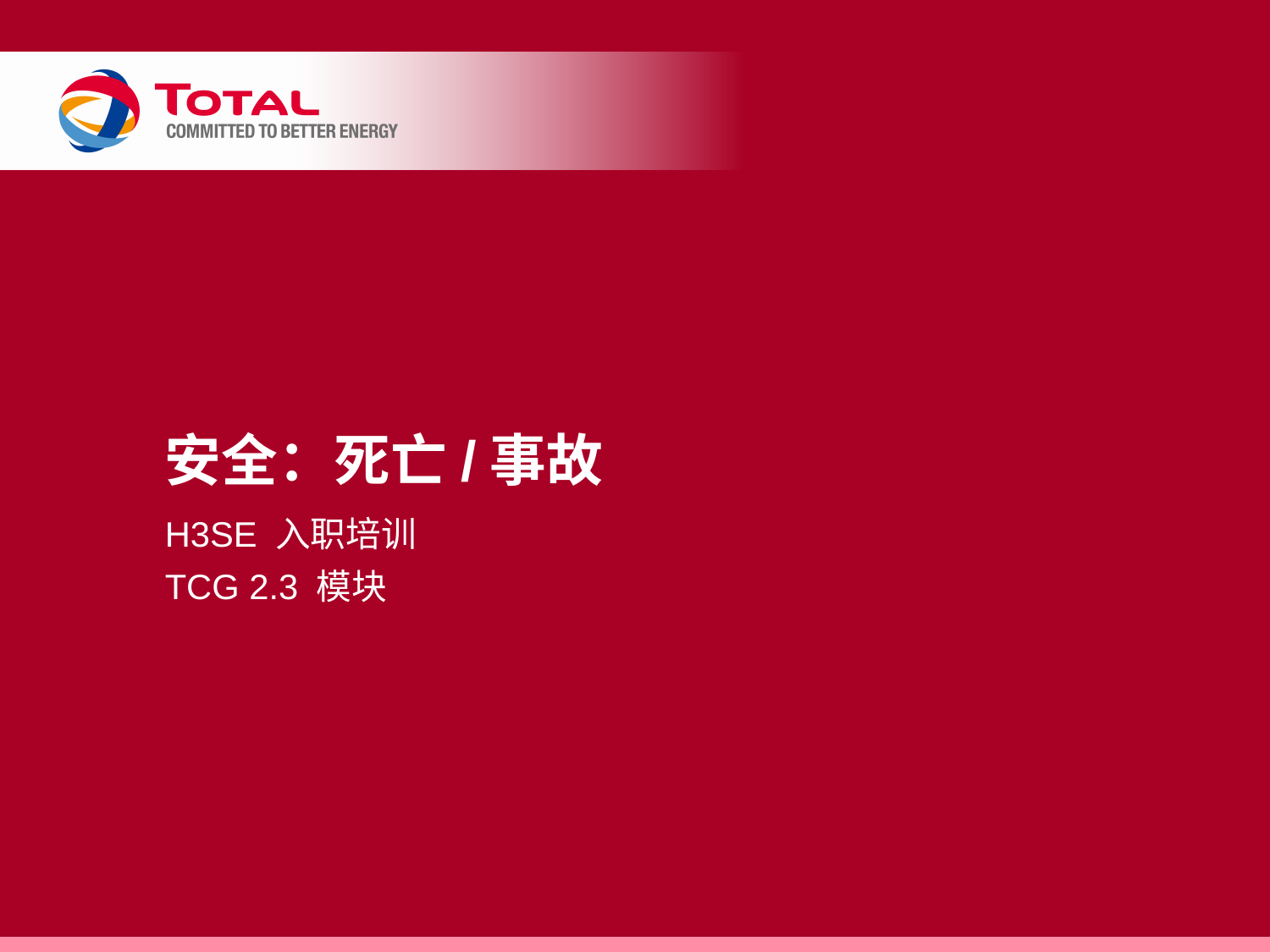

# 安全：死亡/事故

H3SE 入职培训
TCG 2.3 模块